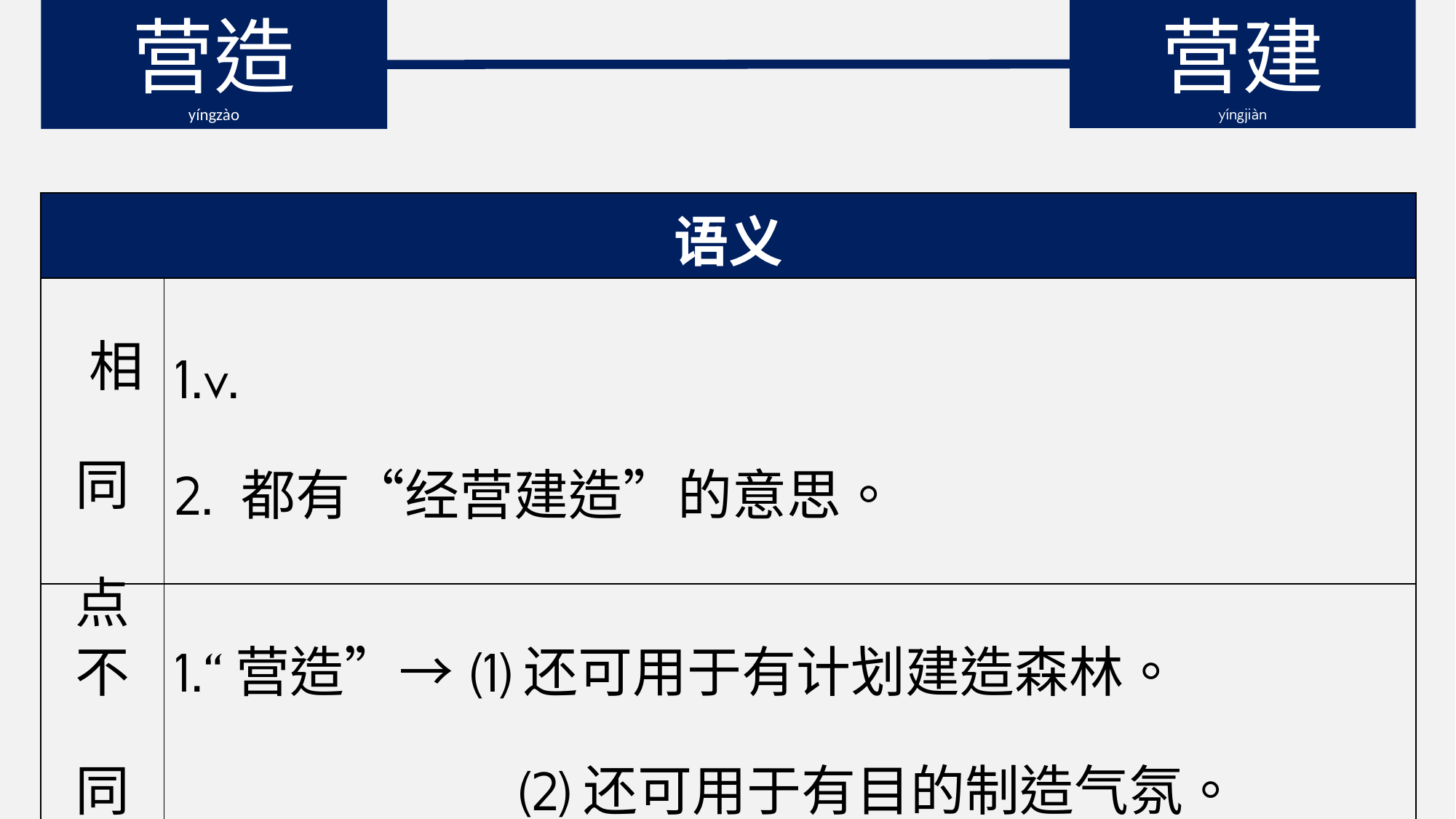

营造
yíngzào
营建
yíngjiàn
| 语义 |  |
| --- | --- |
| 相同点 | 1.v. 2. 都有“经营建造”的意思。 |
| 不同点 | 1.“营造”→(1)还可用于有计划建造森林。 (2)还可用于有目的制造气氛。 3.“营建”→主要用于建筑工程。 |